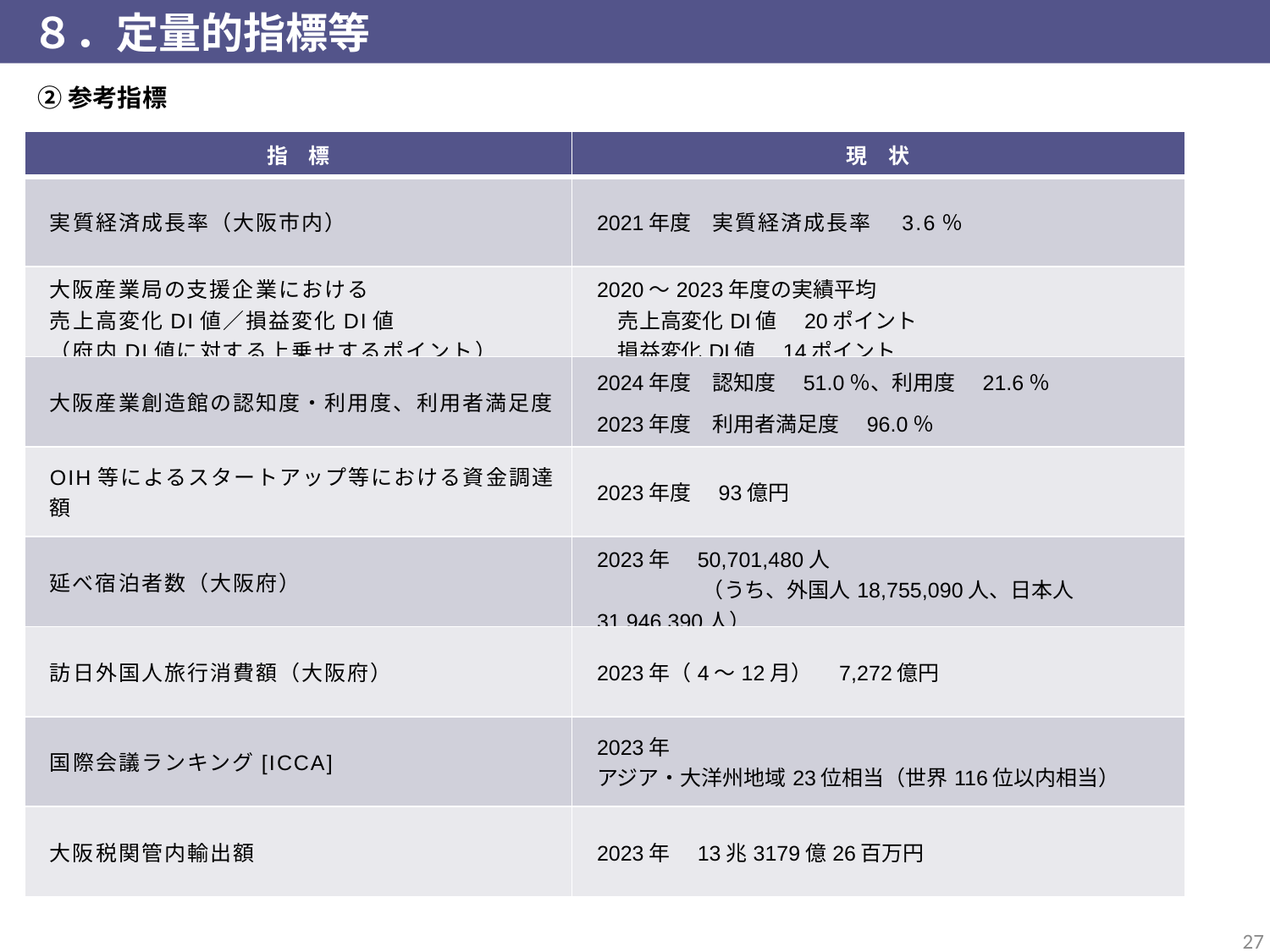

８．定量的指標等
②参考指標
| 指　標 | 現　状 |
| --- | --- |
| 実質経済成長率（大阪市内） | 2021年度　実質経済成長率　3.6％ |
| 大阪産業局の支援企業における 売上高変化DI値／損益変化DI値 （府内DI値に対する上乗せするポイント） | 2020～2023年度の実績平均 　売上高変化DI値　20ポイント 　損益変化DI値　14ポイント |
| 大阪産業創造館の認知度・利用度、利用者満足度 | 2024年度　認知度　51.0％、利用度　21.6％ 2023年度　利用者満足度　96.0％ |
| OIH等によるスタートアップ等における資金調達額 | 2023年度　93億円 |
| 延べ宿泊者数（大阪府） | 2023年　50,701,480人 　　　　　（うち、外国人18,755,090人、日本人31,946,390人） |
| 訪日外国人旅行消費額（大阪府） | 2023年（4～12月）　7,272億円 |
| 国際会議ランキング[ICCA] | 2023年 アジア・大洋州地域23位相当（世界116位以内相当） |
| 大阪税関管内輸出額 | 2023年　13兆3179億26百万円 |
27